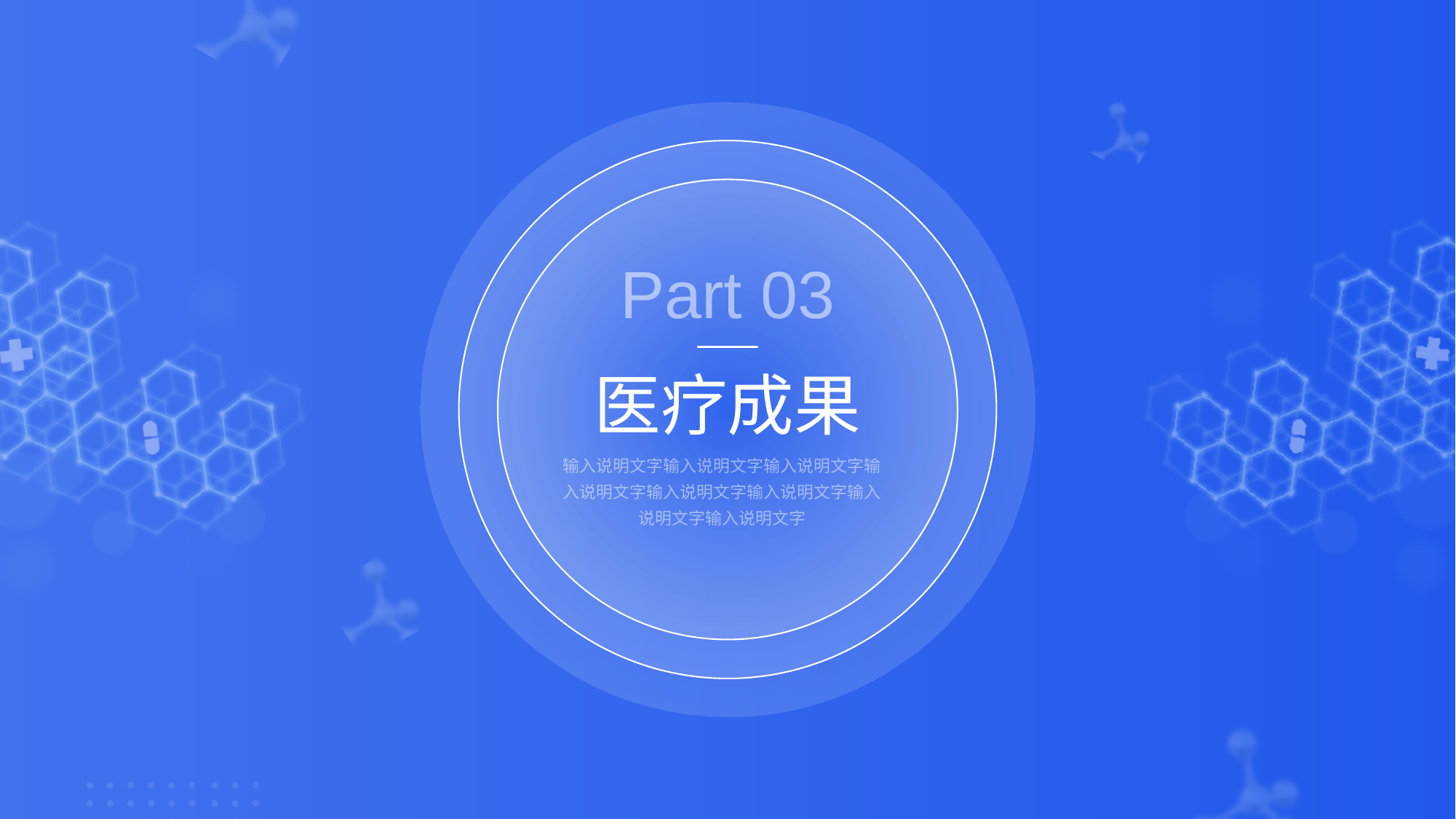

Part 03
医疗成果
输入说明文字输入说明文字输入说明文字输入说明文字输入说明文字输入说明文字输入说明文字输入说明文字